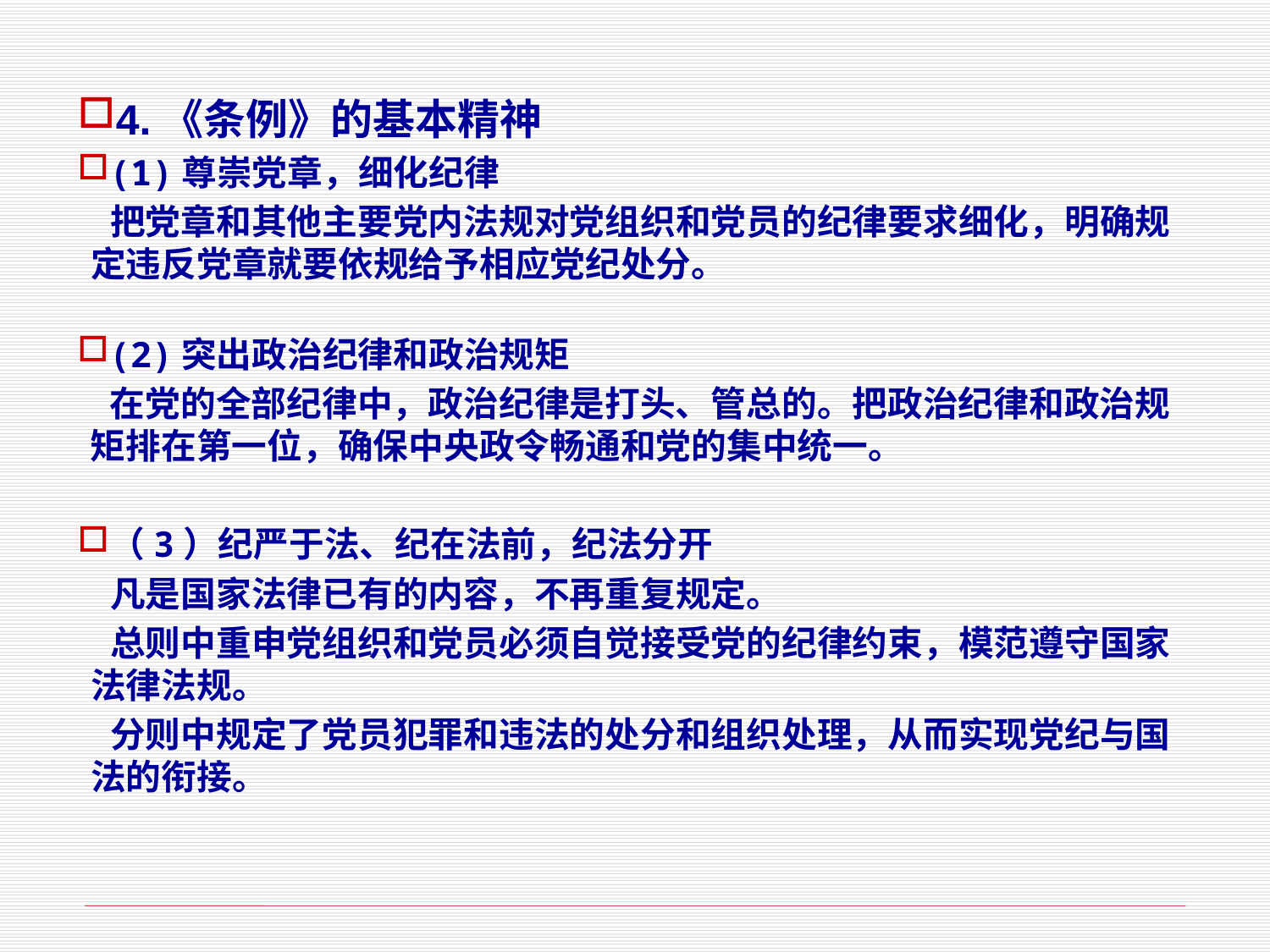

4.《条例》的基本精神
(1)尊崇党章，细化纪律
   把党章和其他主要党内法规对党组织和党员的纪律要求细化，明确规定违反党章就要依规给予相应党纪处分。
(2)突出政治纪律和政治规矩
   在党的全部纪律中，政治纪律是打头、管总的。把政治纪律和政治规矩排在第一位，确保中央政令畅通和党的集中统一。
（3）纪严于法、纪在法前，纪法分开
   凡是国家法律已有的内容，不再重复规定。
   总则中重申党组织和党员必须自觉接受党的纪律约束，模范遵守国家法律法规。
   分则中规定了党员犯罪和违法的处分和组织处理，从而实现党纪与国法的衔接。